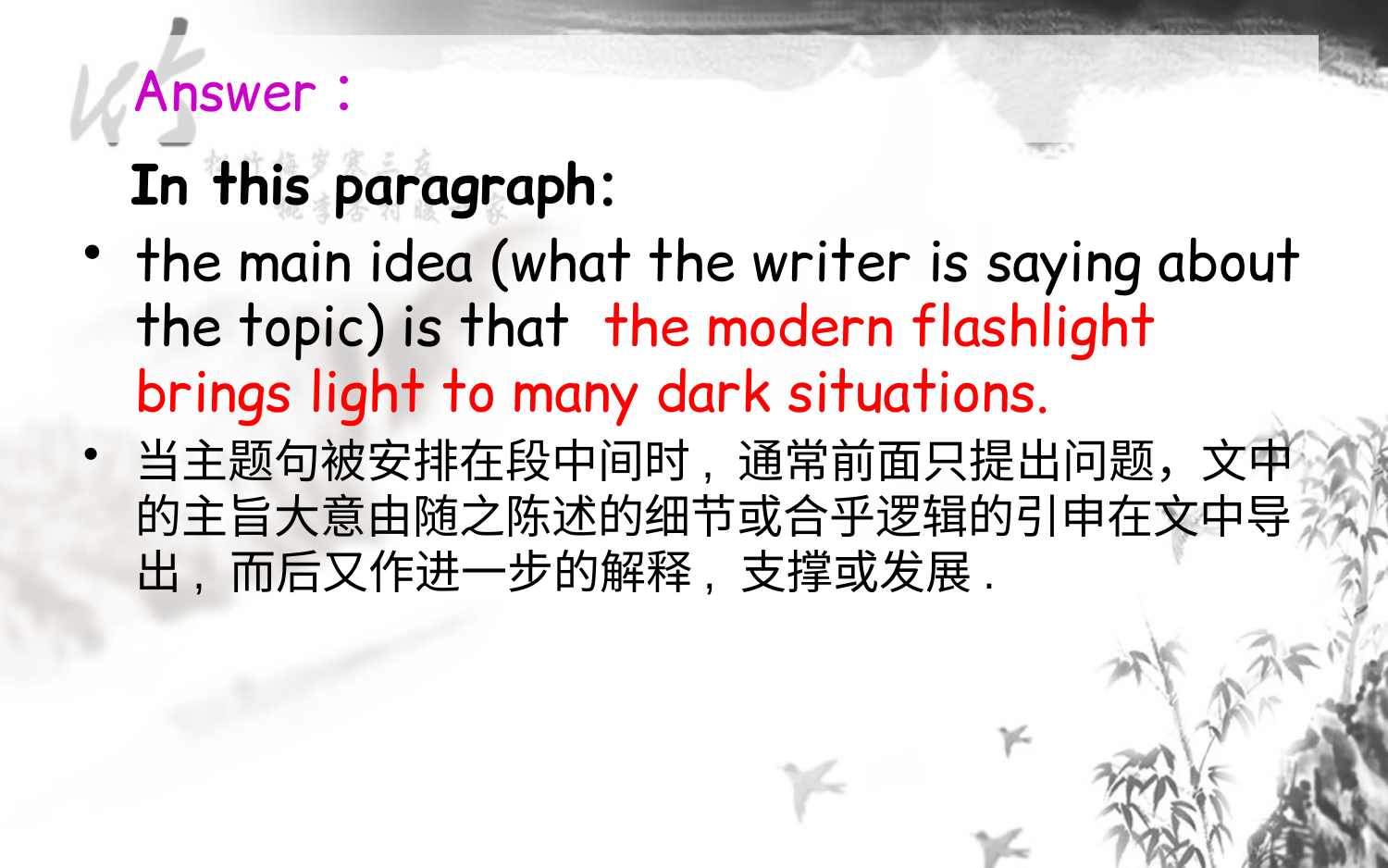

Answer：
  In this paragraph:
the main idea (what the writer is saying about the topic) is that  the modern flashlight brings light to many dark situations.
当主题句被安排在段中间时, 通常前面只提出问题，文中的主旨大意由随之陈述的细节或合乎逻辑的引申在文中导出, 而后又作进一步的解释, 支撑或发展.